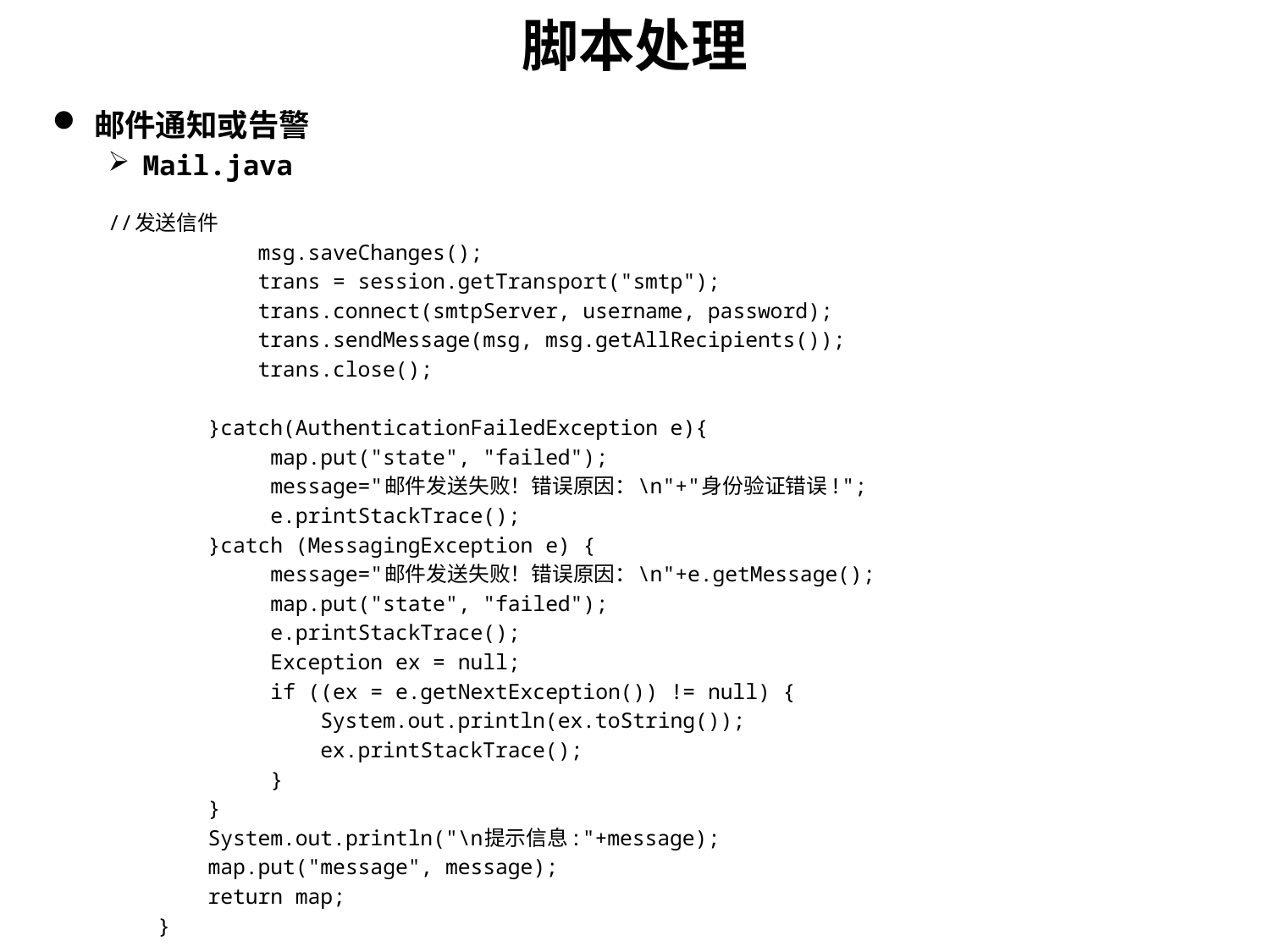

# 脚本处理
邮件通知或告警
Mail.java

//发送信件
            msg.saveChanges();
            trans = session.getTransport("smtp");
            trans.connect(smtpServer, username, password);
            trans.sendMessage(msg, msg.getAllRecipients());
            trans.close();

        }catch(AuthenticationFailedException e){
             map.put("state", "failed");
             message="邮件发送失败！错误原因：\n"+"身份验证错误!";
             e.printStackTrace();
        }catch (MessagingException e) {
             message="邮件发送失败！错误原因：\n"+e.getMessage();
             map.put("state", "failed");
             e.printStackTrace();
             Exception ex = null;
             if ((ex = e.getNextException()) != null) {
                 System.out.println(ex.toString());
                 ex.printStackTrace();
             }
        }
        System.out.println("\n提示信息:"+message);
        map.put("message", message);
        return map;
    }